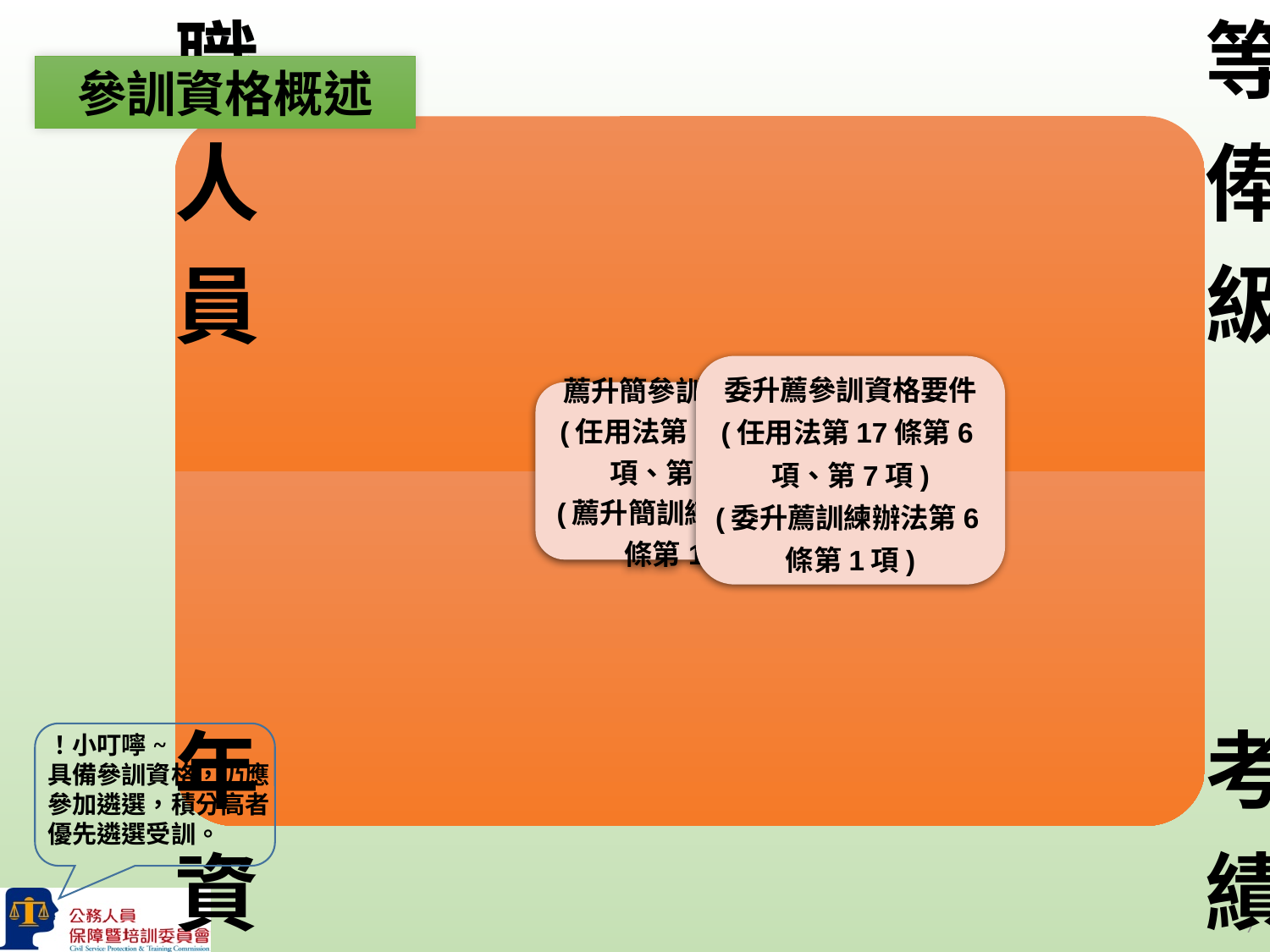

參訓資格概述
年資
考績
薦升簡參訓資格要件

委升薦參訓資格要件
(任用法第17條第6項、第7項)
(委升薦訓練辦法第6條第1項)

！小叮嚀~
具備參訓資格，仍應參加遴選，積分高者優先遴選受訓。
7